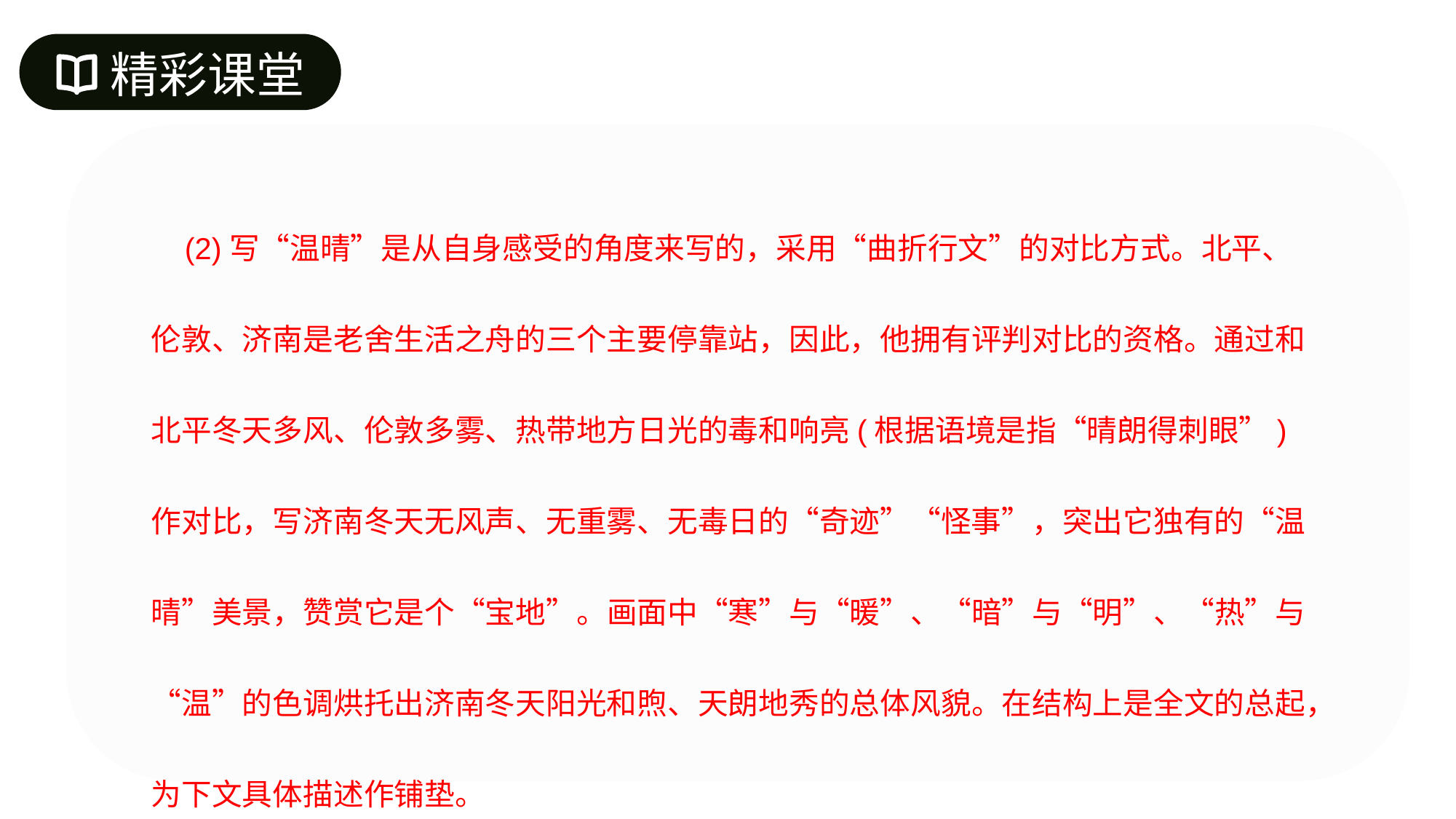

精彩课堂

    (2)写“温晴”是从自身感受的角度来写的，采用“曲折行文”的对比方式。北平、伦敦、济南是老舍生活之舟的三个主要停靠站，因此，他拥有评判对比的资格。通过和北平冬天多风、伦敦多雾、热带地方日光的毒和响亮(根据语境是指“晴朗得刺眼”)作对比，写济南冬天无风声、无重雾、无毒日的“奇迹”“怪事”，突出它独有的“温晴”美景，赞赏它是个“宝地”。画面中“寒”与“暖”、“暗”与“明”、“热”与“温”的色调烘托出济南冬天阳光和煦、天朗地秀的总体风貌。在结构上是全文的总起，为下文具体描述作铺垫。